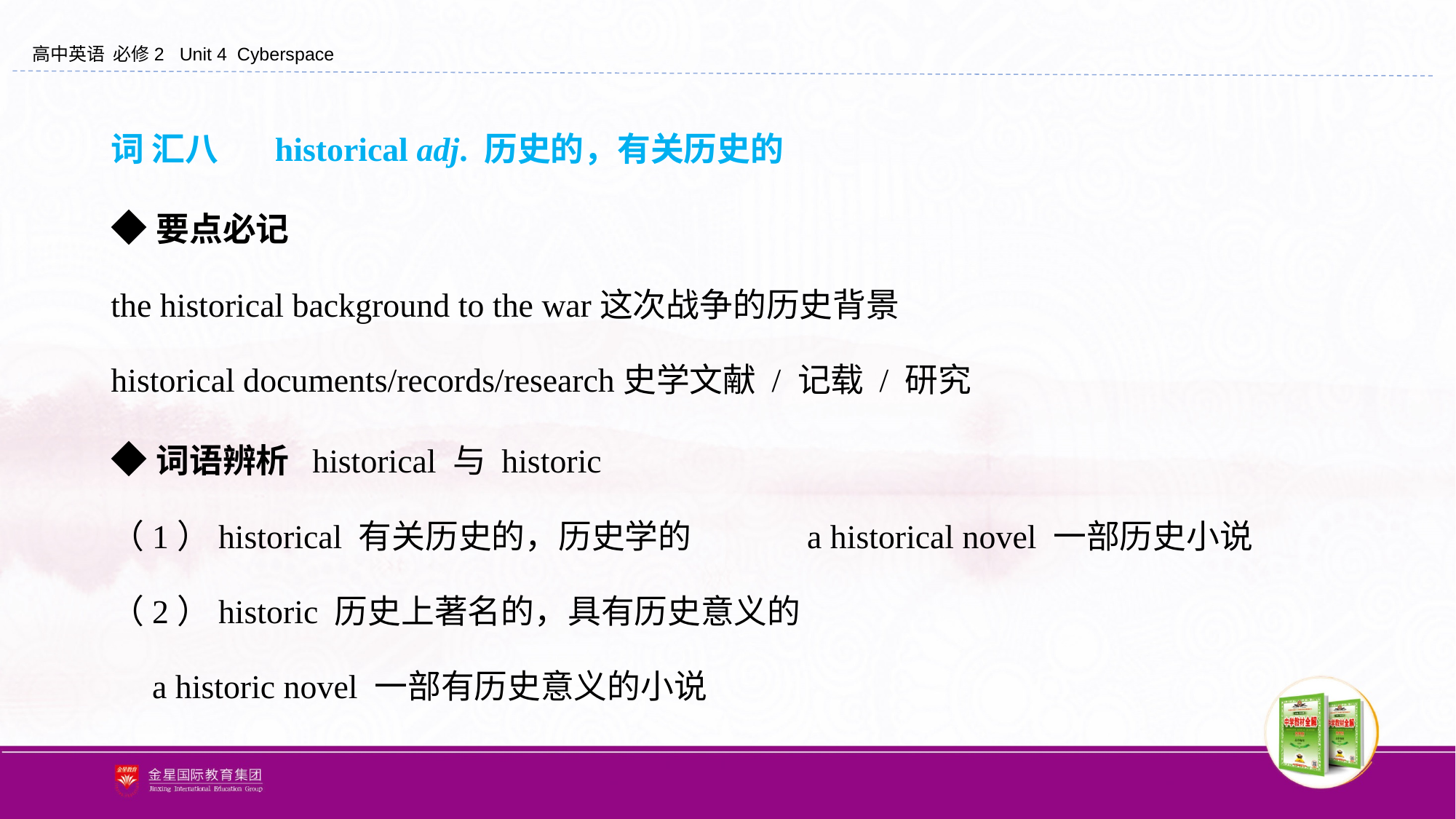

词 汇八 　 historical adj. 历史的，有关历史的
◆要点必记
the historical background to the war这次战争的历史背景
historical documents/records/research史学文献 / 记载 / 研究
◆词语辨析  historical 与 historic
（1）historical 有关历史的，历史学的	　a historical novel 一部历史小说
（2）historic 历史上著名的，具有历史意义的
　a historic novel 一部有历史意义的小说